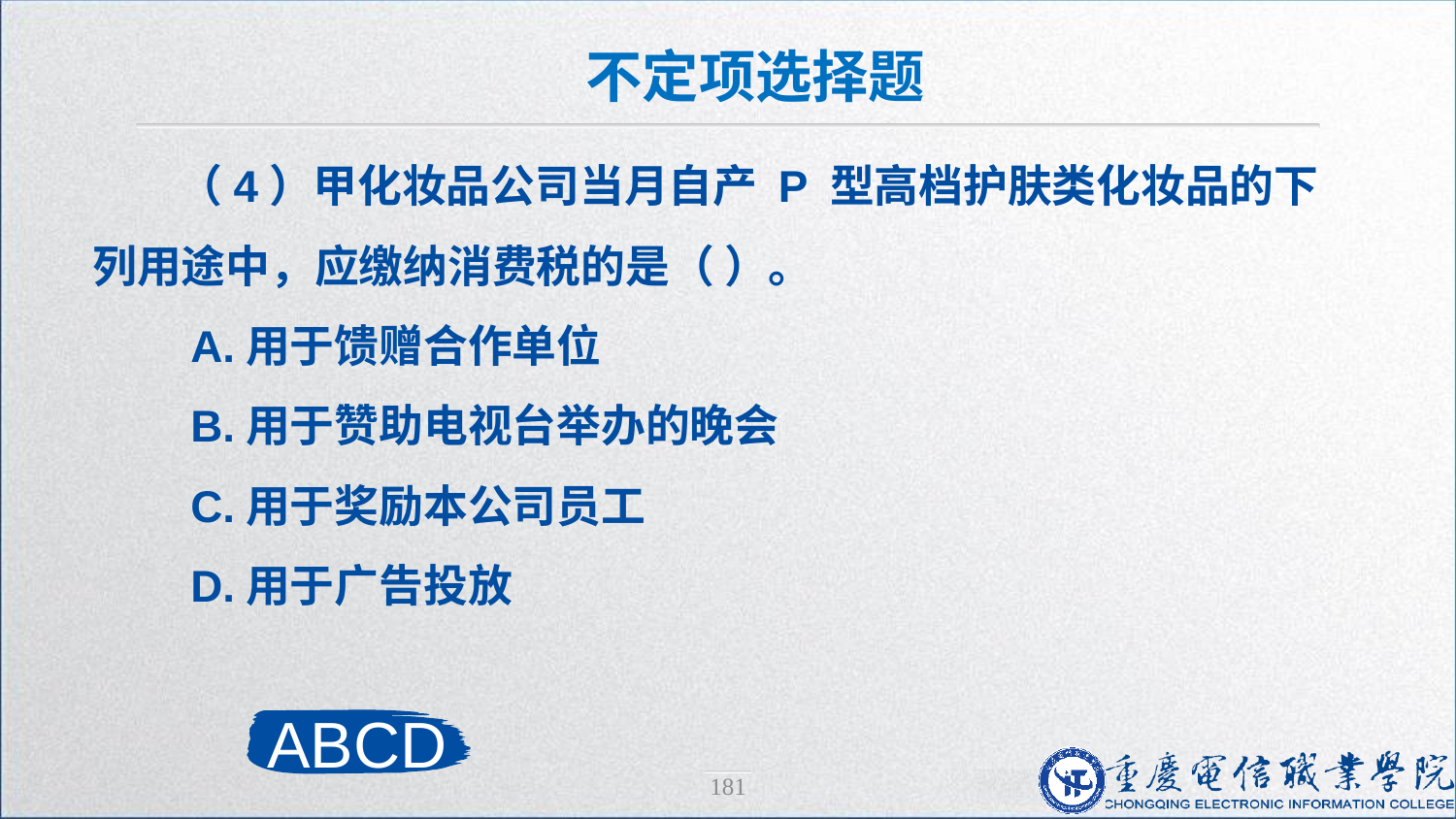

不定项选择题
（4）甲化妆品公司当月自产 P 型高档护肤类化妆品的下列用途中，应缴纳消费税的是（ ）。
 A.用于馈赠合作单位
 B.用于赞助电视台举办的晚会
 C.用于奖励本公司员工
 D.用于广告投放
ABCD

181